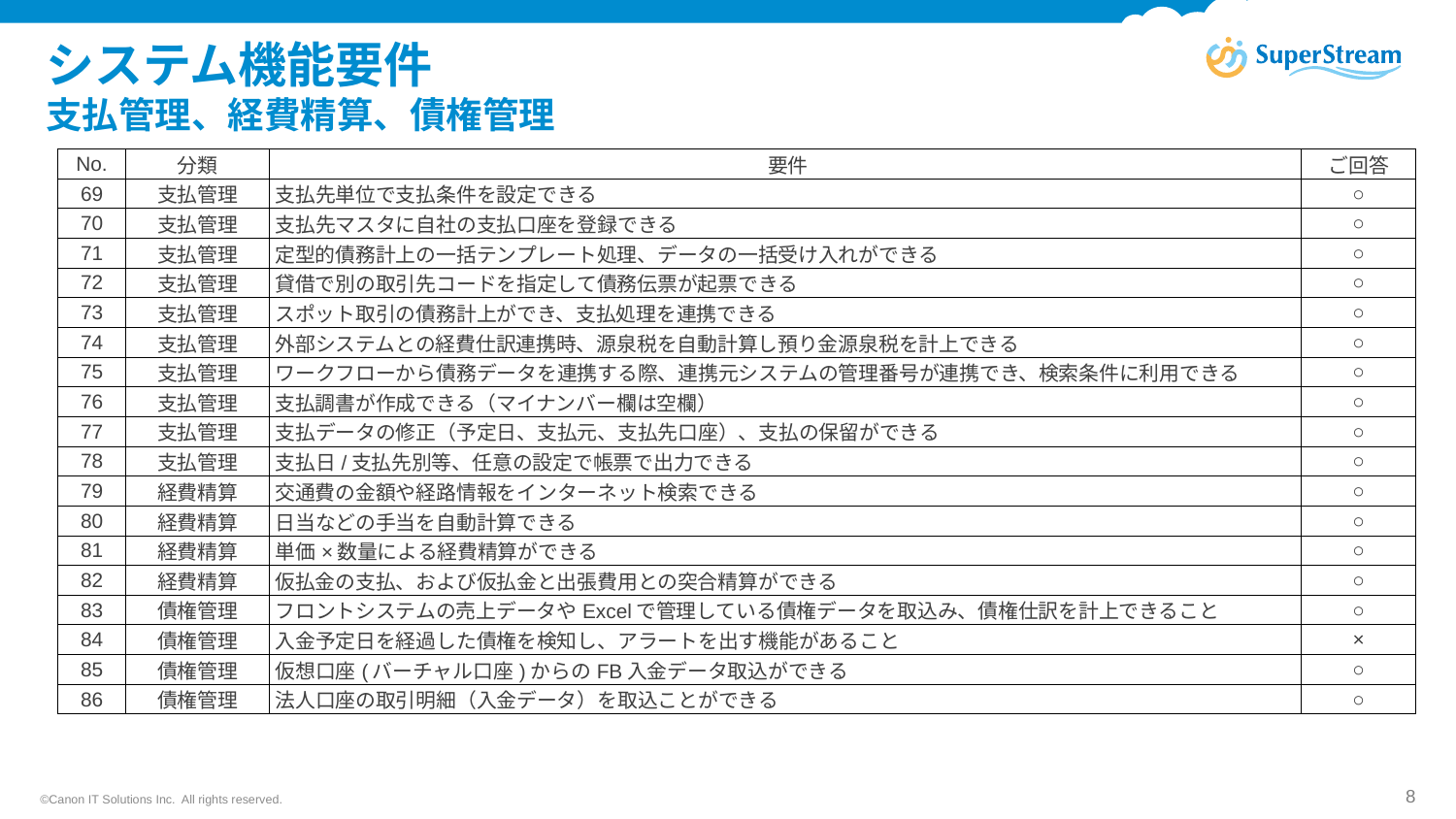

# システム機能要件 支払管理、経費精算、債権管理
| No. | 分類 | 要件 | ご回答 |
| --- | --- | --- | --- |
| 69 | 支払管理 | 支払先単位で支払条件を設定できる | ○ |
| 70 | 支払管理 | 支払先マスタに自社の支払口座を登録できる | ○ |
| 71 | 支払管理 | 定型的債務計上の一括テンプレート処理、データの一括受け入れができる | ○ |
| 72 | 支払管理 | 貸借で別の取引先コードを指定して債務伝票が起票できる | ○ |
| 73 | 支払管理 | スポット取引の債務計上ができ、支払処理を連携できる | ○ |
| 74 | 支払管理 | 外部システムとの経費仕訳連携時、源泉税を自動計算し預り金源泉税を計上できる | ○ |
| 75 | 支払管理 | ワークフローから債務データを連携する際、連携元システムの管理番号が連携でき、検索条件に利用できる | ○ |
| 76 | 支払管理 | 支払調書が作成できる（マイナンバー欄は空欄） | ○ |
| 77 | 支払管理 | 支払データの修正（予定日、支払元、支払先口座）、支払の保留ができる | ○ |
| 78 | 支払管理 | 支払日/支払先別等、任意の設定で帳票で出力できる | ○ |
| 79 | 経費精算 | 交通費の金額や経路情報をインターネット検索できる | ○ |
| 80 | 経費精算 | 日当などの手当を自動計算できる | ○ |
| 81 | 経費精算 | 単価×数量による経費精算ができる | ○ |
| 82 | 経費精算 | 仮払金の支払、および仮払金と出張費用との突合精算ができる | ○ |
| 83 | 債権管理 | フロントシステムの売上データやExcelで管理している債権データを取込み、債権仕訳を計上できること | ○ |
| 84 | 債権管理 | 入金予定日を経過した債権を検知し、アラートを出す機能があること | × |
| 85 | 債権管理 | 仮想口座(バーチャル口座)からのFB入金データ取込ができる | ○ |
| 86 | 債権管理 | 法人口座の取引明細（入金データ）を取込ことができる | ○ |
©Canon IT Solutions Inc.  All rights reserved.
8